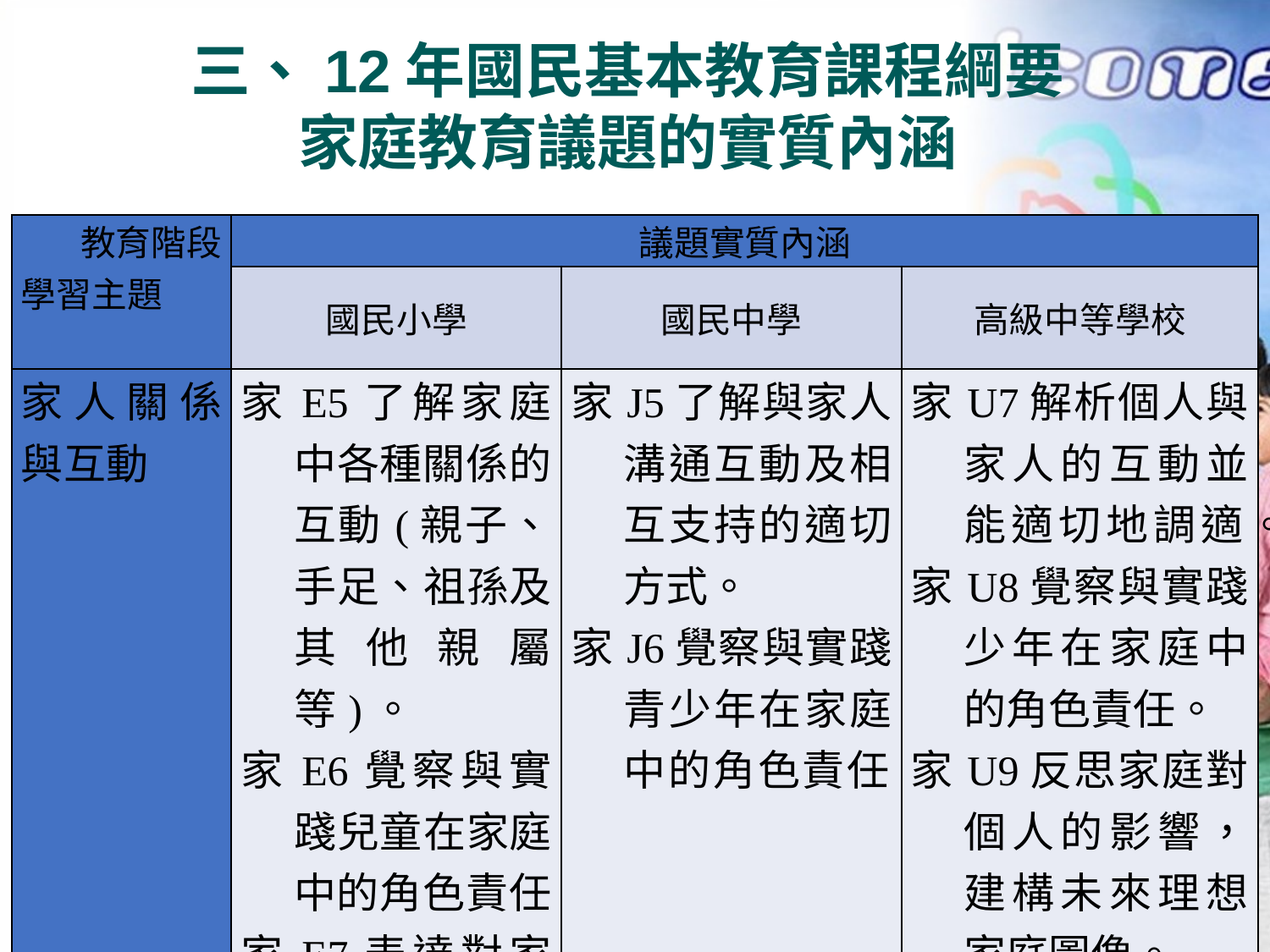

三、12年國民基本教育課程綱要
家庭教育議題的實質內涵
| 教育階段 學習主題 | 議題實質內涵 |  |  |
| --- | --- | --- | --- |
|  | 國民小學 | 國民中學 | 高級中等學校 |
| 家人關係與互動 | 家E5了解家庭中各種關係的互動(親子、手足、祖孫及其他親屬等)。 家E6覺察與實踐兒童在家庭中的角色責任。 家E7表達對家庭成員的關心與情感。 | 家J5了解與家人溝通互動及相互支持的適切方式。 家J6覺察與實踐青少年在家庭中的角色責任。 | 家U7解析個人與家人的互動並能適切地調適。 家U8覺察與實踐少年在家庭中的角色責任。 家U9反思家庭對個人的影響，建構未來理想家庭圖像。 |
28